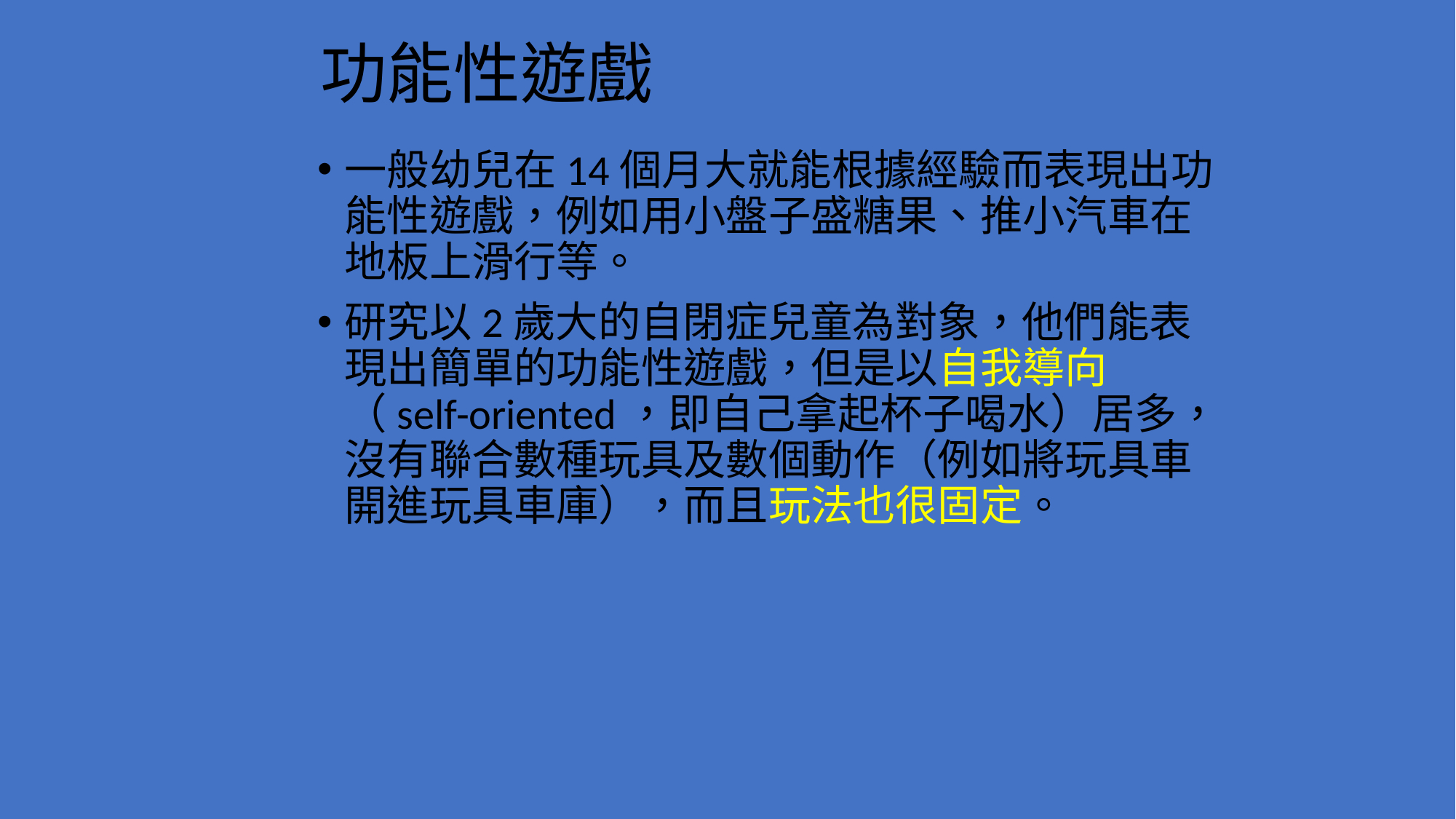

# 功能性遊戲
一般幼兒在14個月大就能根據經驗而表現出功能性遊戲，例如用小盤子盛糖果、推小汽車在地板上滑行等。
研究以2歲大的自閉症兒童為對象，他們能表現出簡單的功能性遊戲，但是以自我導向（self-oriented，即自己拿起杯子喝水）居多，沒有聯合數種玩具及數個動作（例如將玩具車開進玩具車庫），而且玩法也很固定。